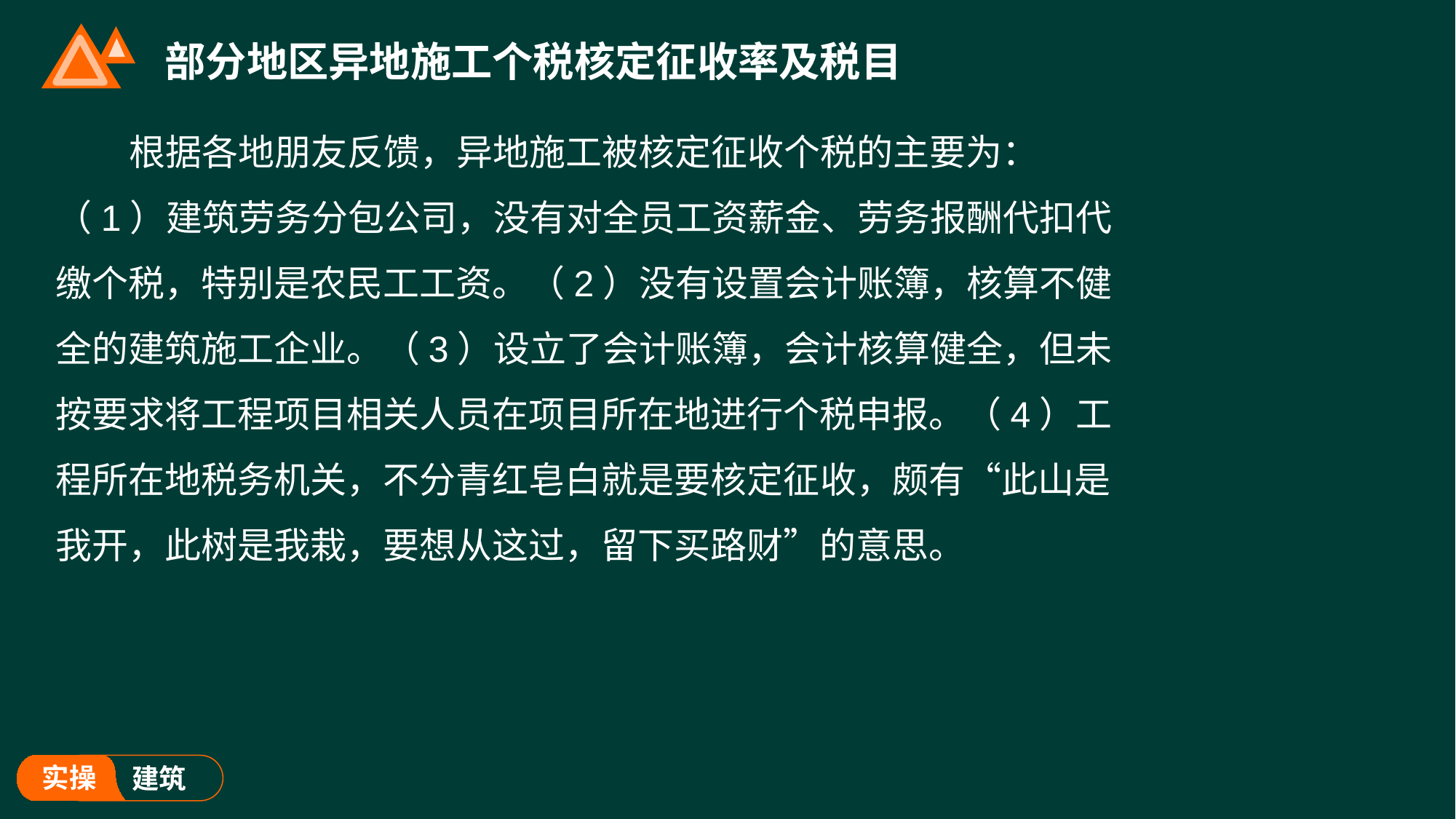

# 部分地区异地施工个税核定征收率及税目
根据各地朋友反馈，异地施工被核定征收个税的主要为：（1）建筑劳务分包公司，没有对全员工资薪金、劳务报酬代扣代缴个税，特别是农民工工资。（2）没有设置会计账簿，核算不健全的建筑施工企业。（3）设立了会计账簿，会计核算健全，但未按要求将工程项目相关人员在项目所在地进行个税申报。（4）工程所在地税务机关，不分青红皂白就是要核定征收，颇有“此山是我开，此树是我栽，要想从这过，留下买路财”的意思。